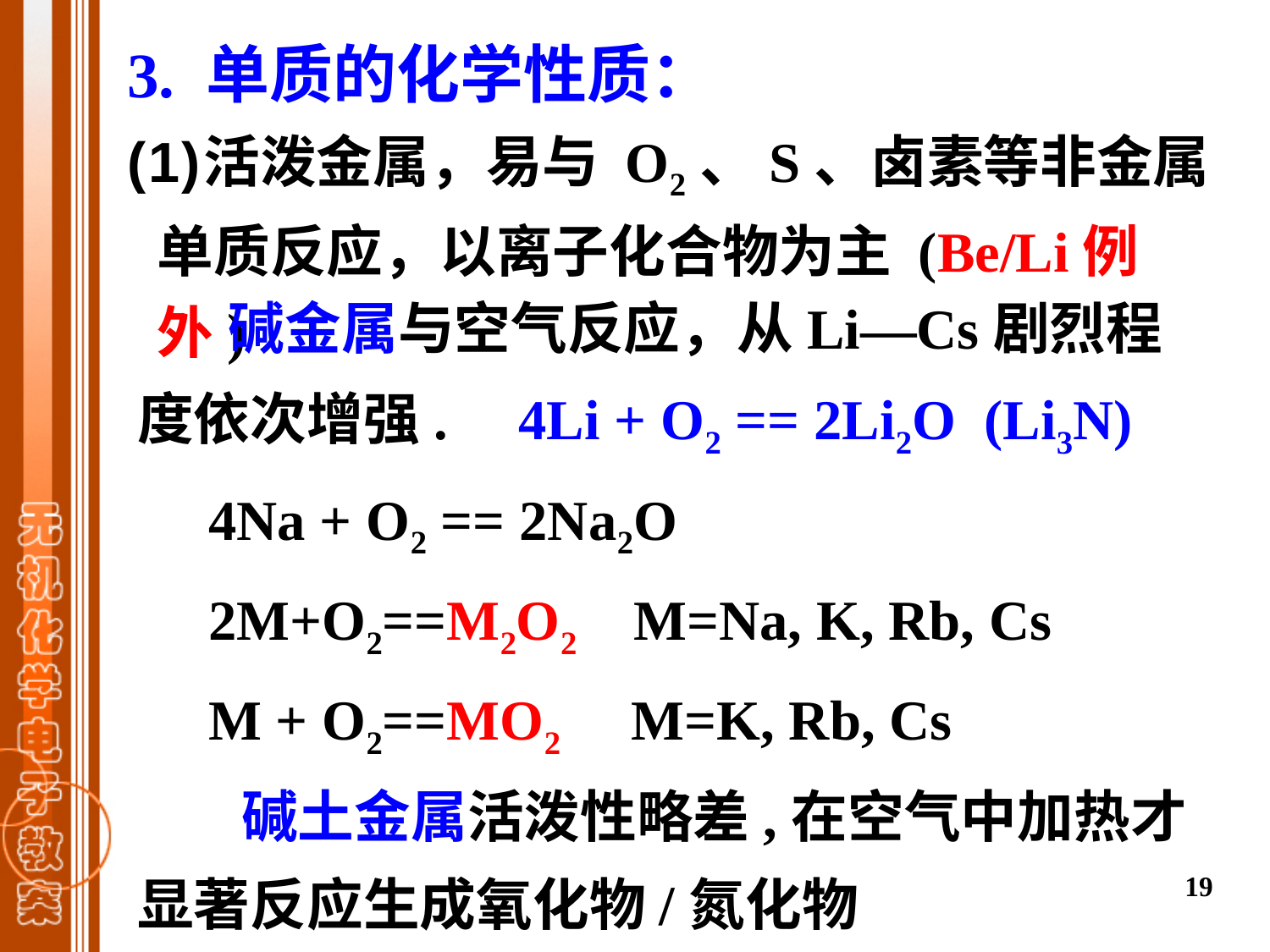

3. 单质的化学性质：
活泼金属，易与 O2、S、卤素等非金属单质反应，以离子化合物为主 (Be/Li例外)
      碱金属与空气反应，从Li—Cs剧烈程度依次增强.     4Li + O2 == 2Li2O  (Li3N)
     4Na + O2 == 2Na2O
     2M+O2==M2O2    M=Na, K, Rb, Cs
     M + O2==MO2     M=K, Rb, Cs
       碱土金属活泼性略差,在空气中加热才显著反应生成氧化物/氮化物
19